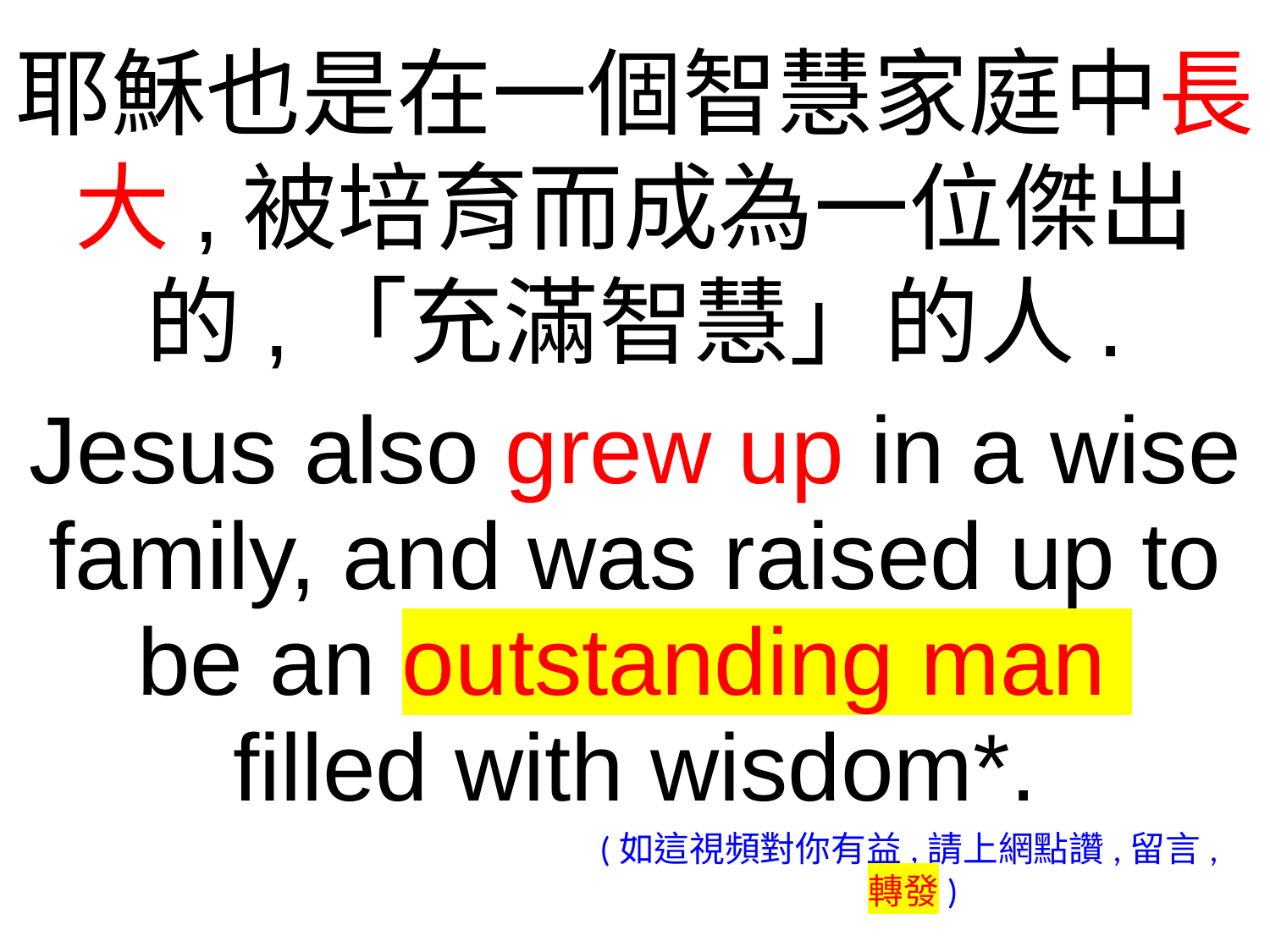

耶穌也是在一個智慧家庭中長大,被培育而成為一位傑出的,「充滿智慧」的人.
Jesus also grew up in a wise family, and was raised up to be an outstanding man
filled with wisdom*.
(如這視頻對你有益,請上網點讚,留言,轉發)